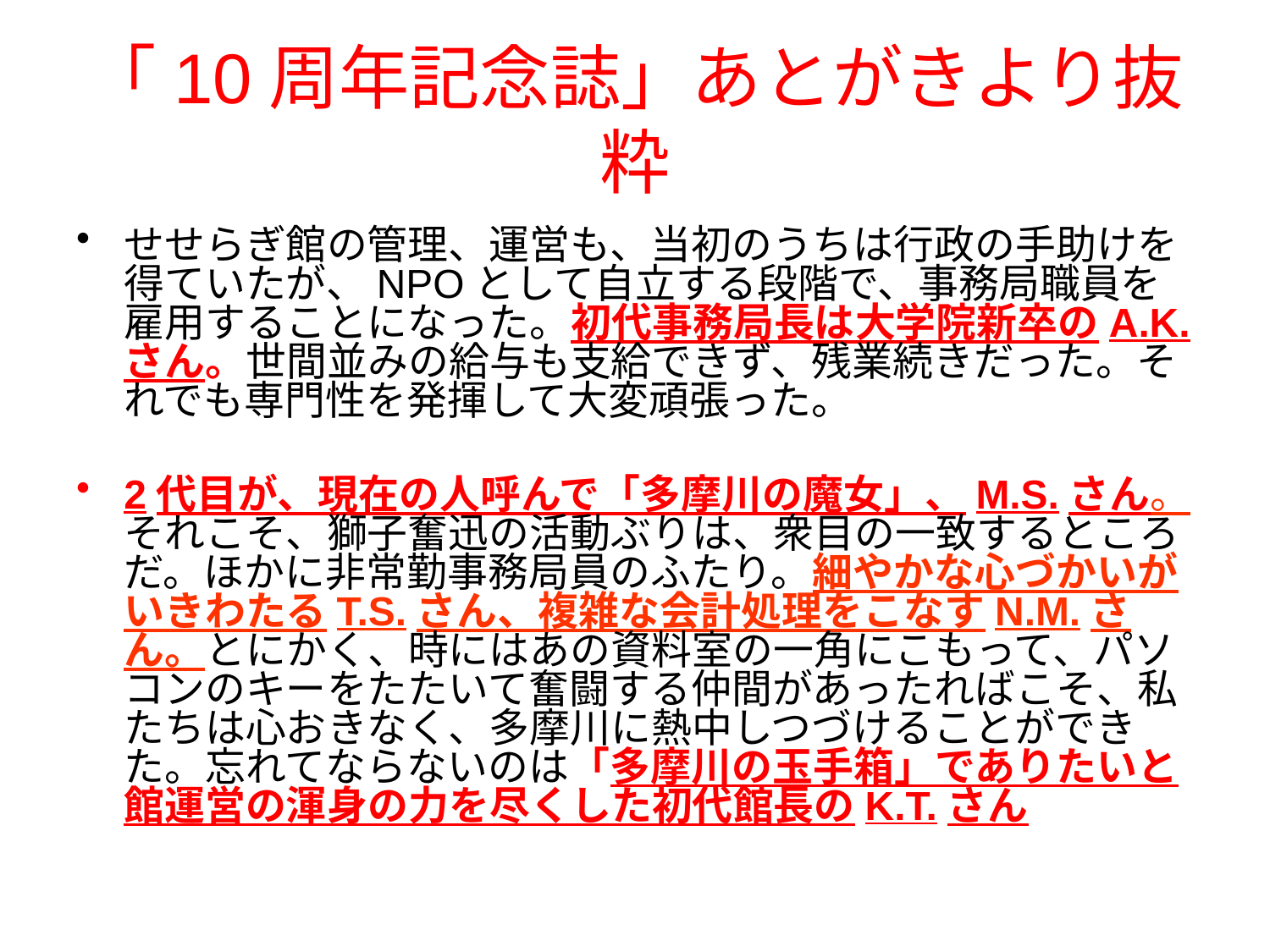

# 「10周年記念誌」あとがきより抜粋
せせらぎ館の管理、運営も、当初のうちは行政の手助けを得ていたが、NPOとして自立する段階で、事務局職員を雇用することになった。初代事務局長は大学院新卒のA.K.さん。世間並みの給与も支給できず、残業続きだった。それでも専門性を発揮して大変頑張った。

2代目が、現在の人呼んで「多摩川の魔女」、M.S.さん。それこそ、獅子奮迅の活動ぶりは、衆目の一致するところだ。ほかに非常勤事務局員のふたり。細やかな心づかいがいきわたるT.S.さん、複雑な会計処理をこなすN.M.さん。とにかく、時にはあの資料室の一角にこもって、パソコンのキーをたたいて奮闘する仲間があったればこそ、私たちは心おきなく、多摩川に熱中しつづけることができた。忘れてならないのは「多摩川の玉手箱」でありたいと館運営の渾身の力を尽くした初代館長のK.T.さん